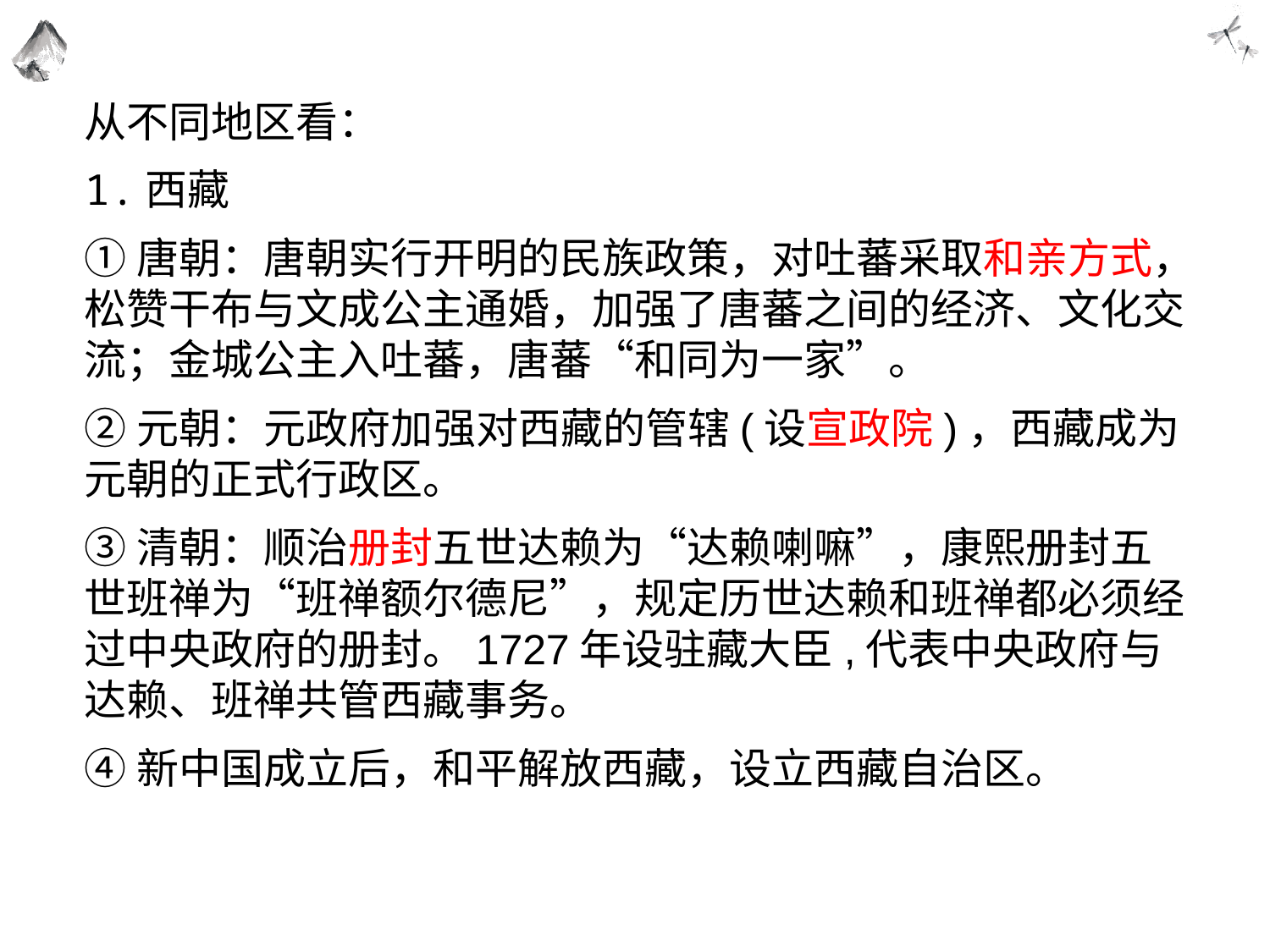

从不同地区看：
1.西藏
①唐朝：唐朝实行开明的民族政策，对吐蕃采取和亲方式，松赞干布与文成公主通婚，加强了唐蕃之间的经济、文化交流；金城公主入吐蕃，唐蕃“和同为一家”。
②元朝：元政府加强对西藏的管辖(设宣政院)，西藏成为元朝的正式行政区。
③清朝：顺治册封五世达赖为“达赖喇嘛”，康熙册封五世班禅为“班禅额尔德尼”，规定历世达赖和班禅都必须经过中央政府的册封。1727年设驻藏大臣,代表中央政府与达赖、班禅共管西藏事务。
④新中国成立后，和平解放西藏，设立西藏自治区。